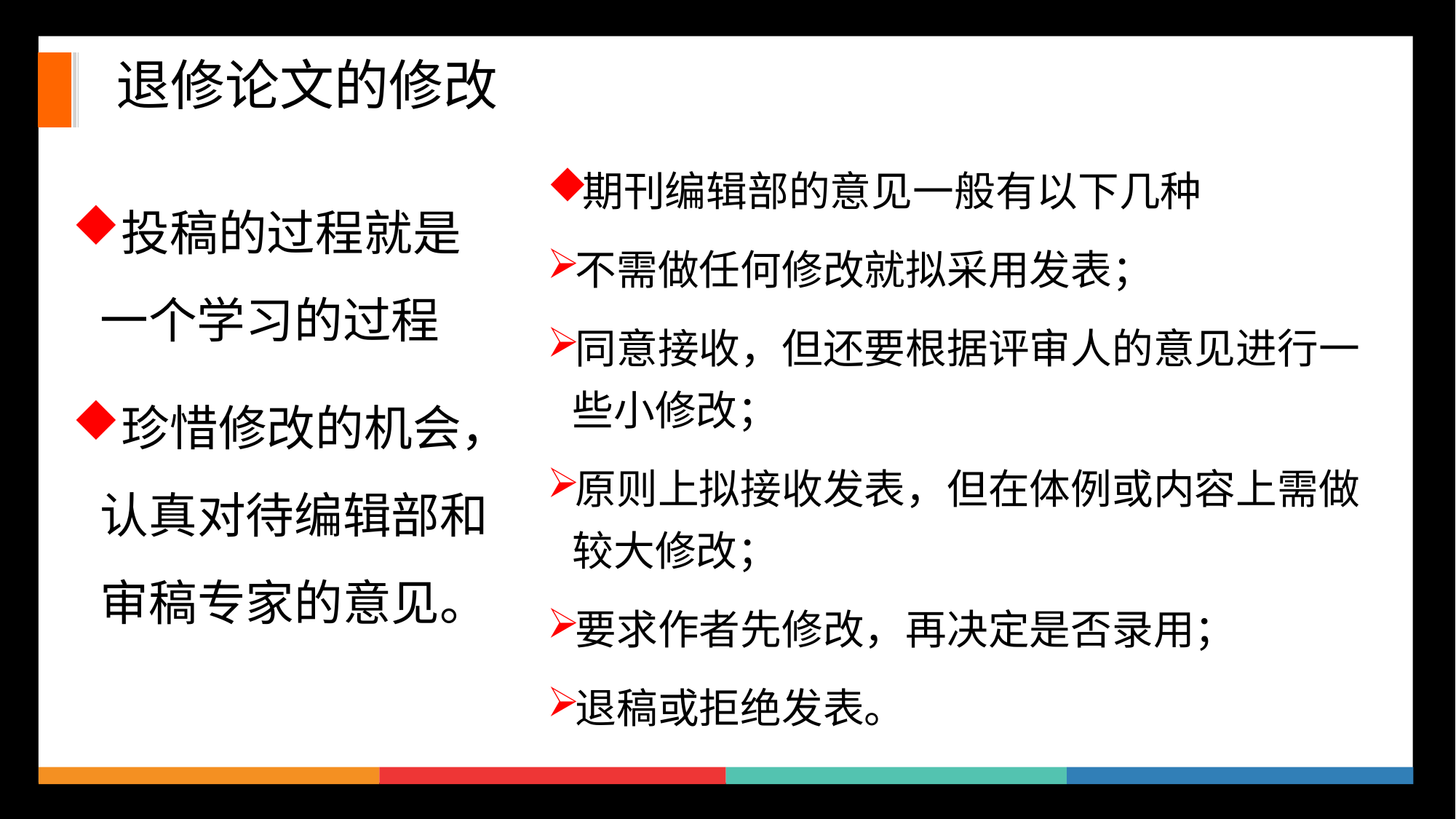

退修论文的修改
# 期刊编辑部的意见一般有以下几种
不需做任何修改就拟采用发表；
同意接收，但还要根据评审人的意见进行一些小修改；
原则上拟接收发表，但在体例或内容上需做较大修改；
要求作者先修改，再决定是否录用；
退稿或拒绝发表。
投稿的过程就是一个学习的过程
珍惜修改的机会，认真对待编辑部和审稿专家的意见。